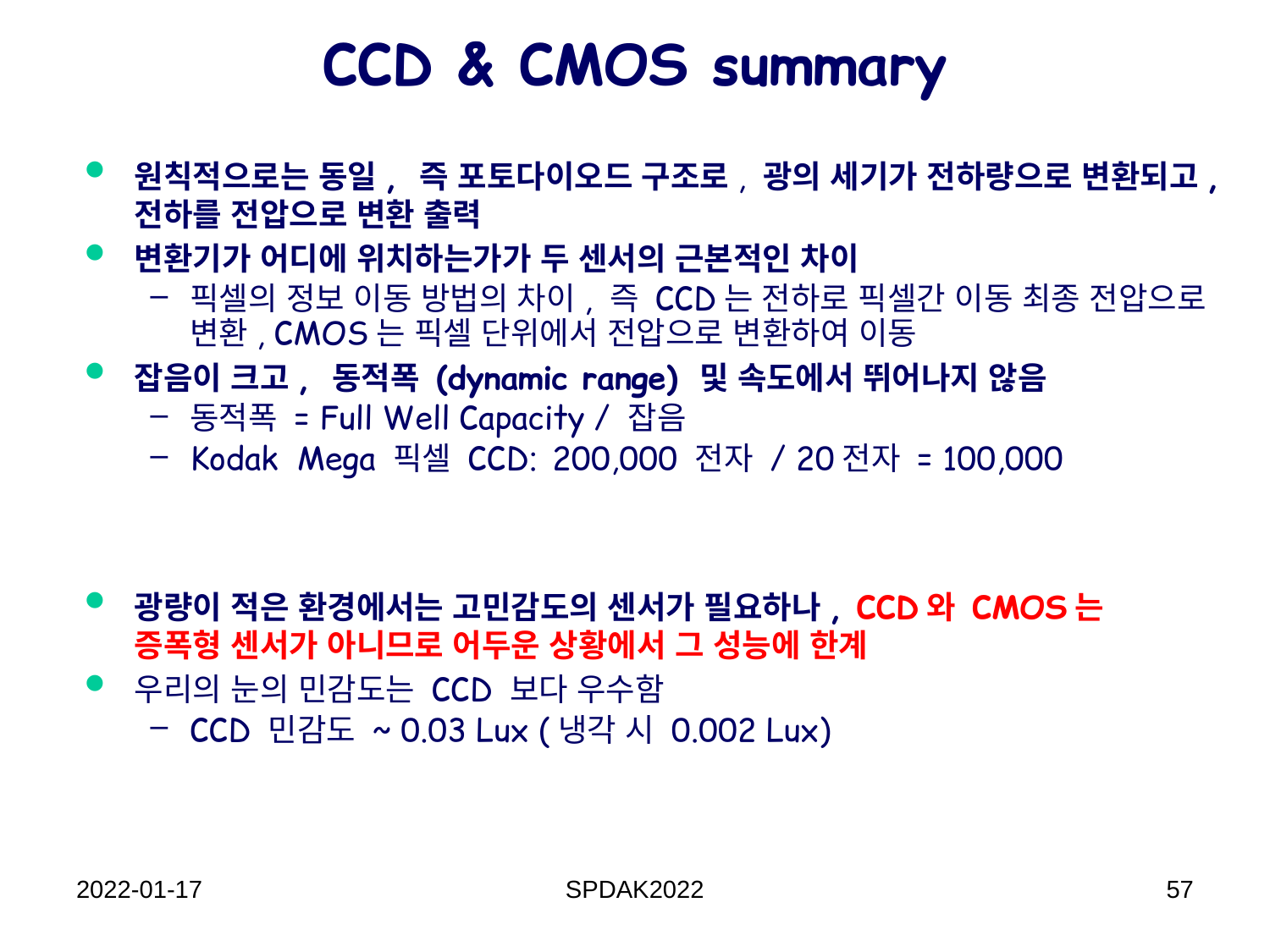

# CCD & CMOS summary
원칙적으로는 동일, 즉 포토다이오드 구조로, 광의 세기가 전하량으로 변환되고, 전하를 전압으로 변환 출력
변환기가 어디에 위치하는가가 두 센서의 근본적인 차이
픽셀의 정보 이동 방법의 차이, 즉 CCD는 전하로 픽셀간 이동 최종 전압으로 변환, CMOS는 픽셀 단위에서 전압으로 변환하여 이동
잡음이 크고, 동적폭 (dynamic range) 및 속도에서 뛰어나지 않음
동적폭 = Full Well Capacity / 잡음
Kodak  Mega 픽셀 CCD: 200,000 전자 / 20전자 = 100,000

광량이 적은 환경에서는 고민감도의 센서가 필요하나, CCD와 CMOS는    증폭형 센서가 아니므로 어두운 상황에서 그 성능에 한계
우리의 눈의 민감도는 CCD 보다 우수함
CCD 민감도 ~ 0.03 Lux (냉각 시 0.002 Lux)

2022-01-17
SPDAK2022
57